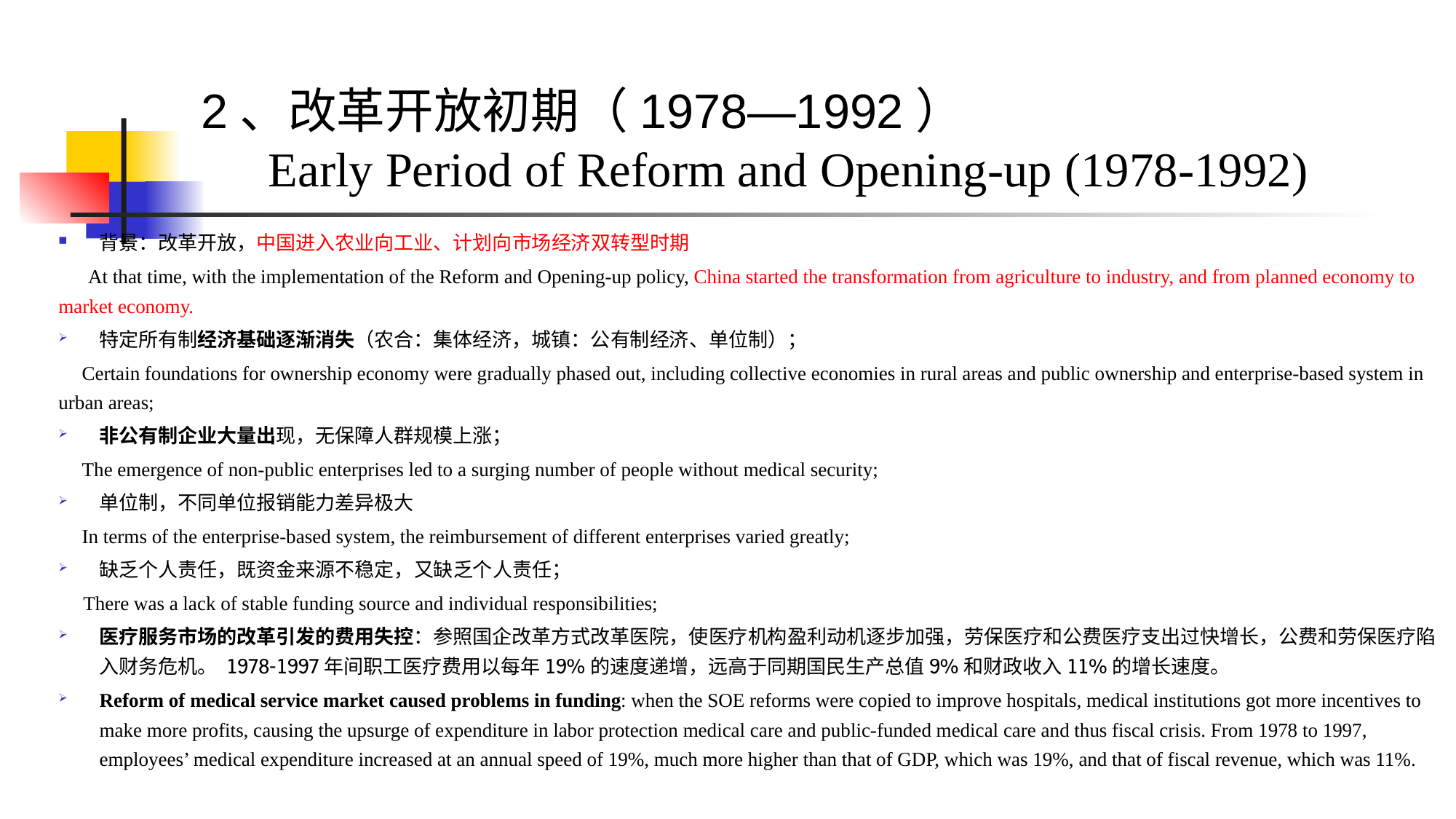

#
2、改革开放初期（1978—1992）
     Early Period of Reform and Opening-up (1978-1992)
背景：改革开放，中国进入农业向工业、计划向市场经济双转型时期
     At that time, with the implementation of the Reform and Opening-up policy, China started the transformation from agriculture to industry, and from planned economy to market economy.
特定所有制经济基础逐渐消失（农合：集体经济，城镇：公有制经济、单位制）；
    Certain foundations for ownership economy were gradually phased out, including collective economies in rural areas and public ownership and enterprise-based system in urban areas;
非公有制企业大量出现，无保障人群规模上涨；
    The emergence of non-public enterprises led to a surging number of people without medical security;
单位制，不同单位报销能力差异极大
    In terms of the enterprise-based system, the reimbursement of different enterprises varied greatly;
缺乏个人责任，既资金来源不稳定，又缺乏个人责任；
    There was a lack of stable funding source and individual responsibilities;
医疗服务市场的改革引发的费用失控：参照国企改革方式改革医院，使医疗机构盈利动机逐步加强，劳保医疗和公费医疗支出过快增长，公费和劳保医疗陷入财务危机。 1978-1997年间职工医疗费用以每年19%的速度递增，远高于同期国民生产总值9%和财政收入11%的增长速度。
Reform of medical service market caused problems in funding: when the SOE reforms were copied to improve hospitals, medical institutions got more incentives to make more profits, causing the upsurge of expenditure in labor protection medical care and public-funded medical care and thus fiscal crisis. From 1978 to 1997, employees’ medical expenditure increased at an annual speed of 19%, much more higher than that of GDP, which was 19%, and that of fiscal revenue, which was 11%.